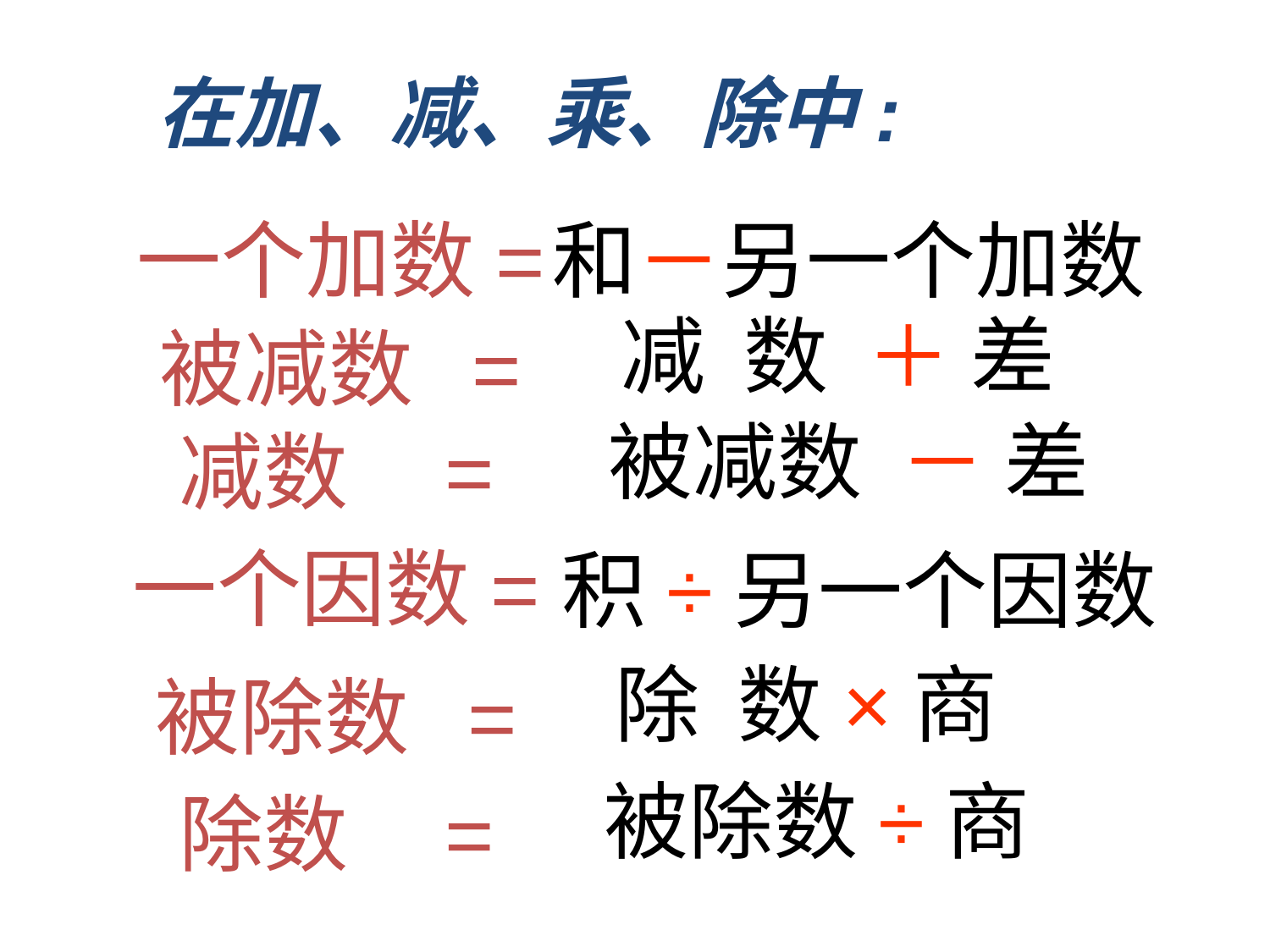

在加、减、乘、除中:
一个加数=
和－另一个加数
减  数  ＋ 差
被减数  =
被减数  － 差
减数    =
一个因数=
积÷另一个因数
除  数×商
被除数  =
被除数÷商
除数    =